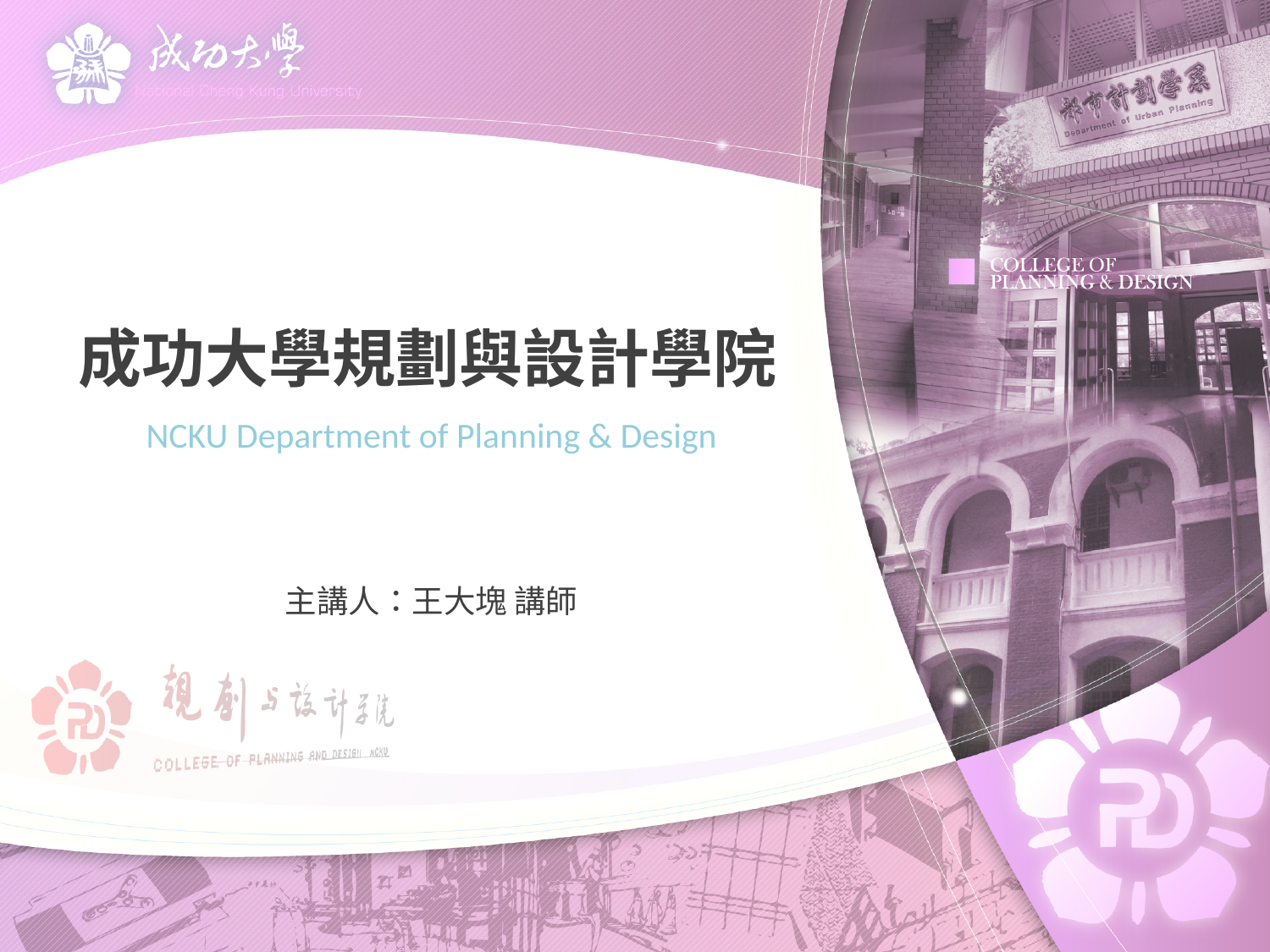

# 成功大學規劃與設計學院
NCKU Department of Planning & Design
主講人：王大塊 講師